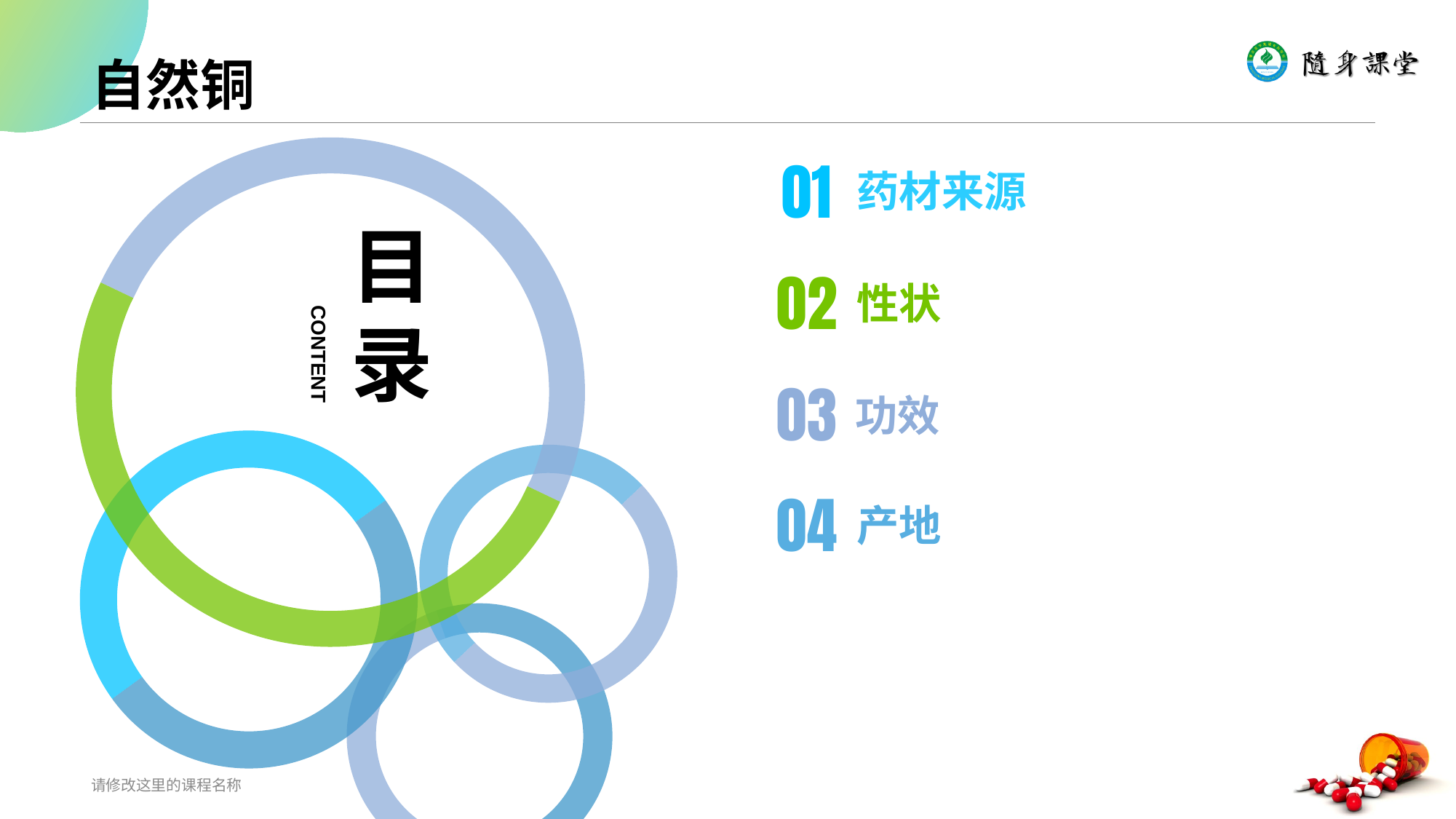

# 自然铜

目录
CONTENT

01
药材来源
02
性状
03
功效
04
产地

请修改这里的课程名称
2